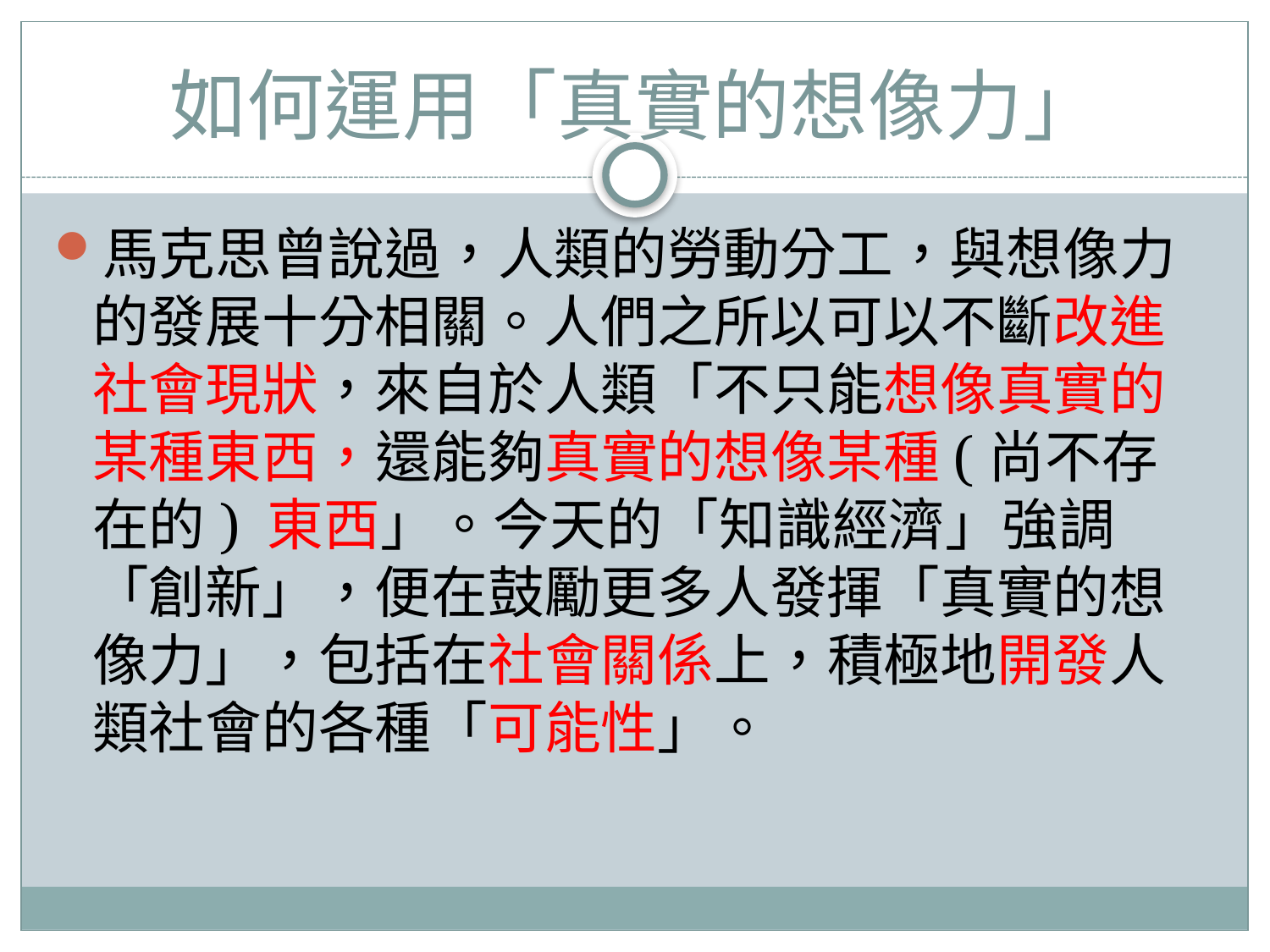

# 如何運用「真實的想像力」
馬克思曾說過，人類的勞動分工，與想像力的發展十分相關。人們之所以可以不斷改進社會現狀，來自於人類「不只能想像真實的某種東西，還能夠真實的想像某種(尚不存在的) 東西」。今天的「知識經濟」強調「創新」，便在鼓勵更多人發揮「真實的想像力」，包括在社會關係上，積極地開發人類社會的各種「可能性」。